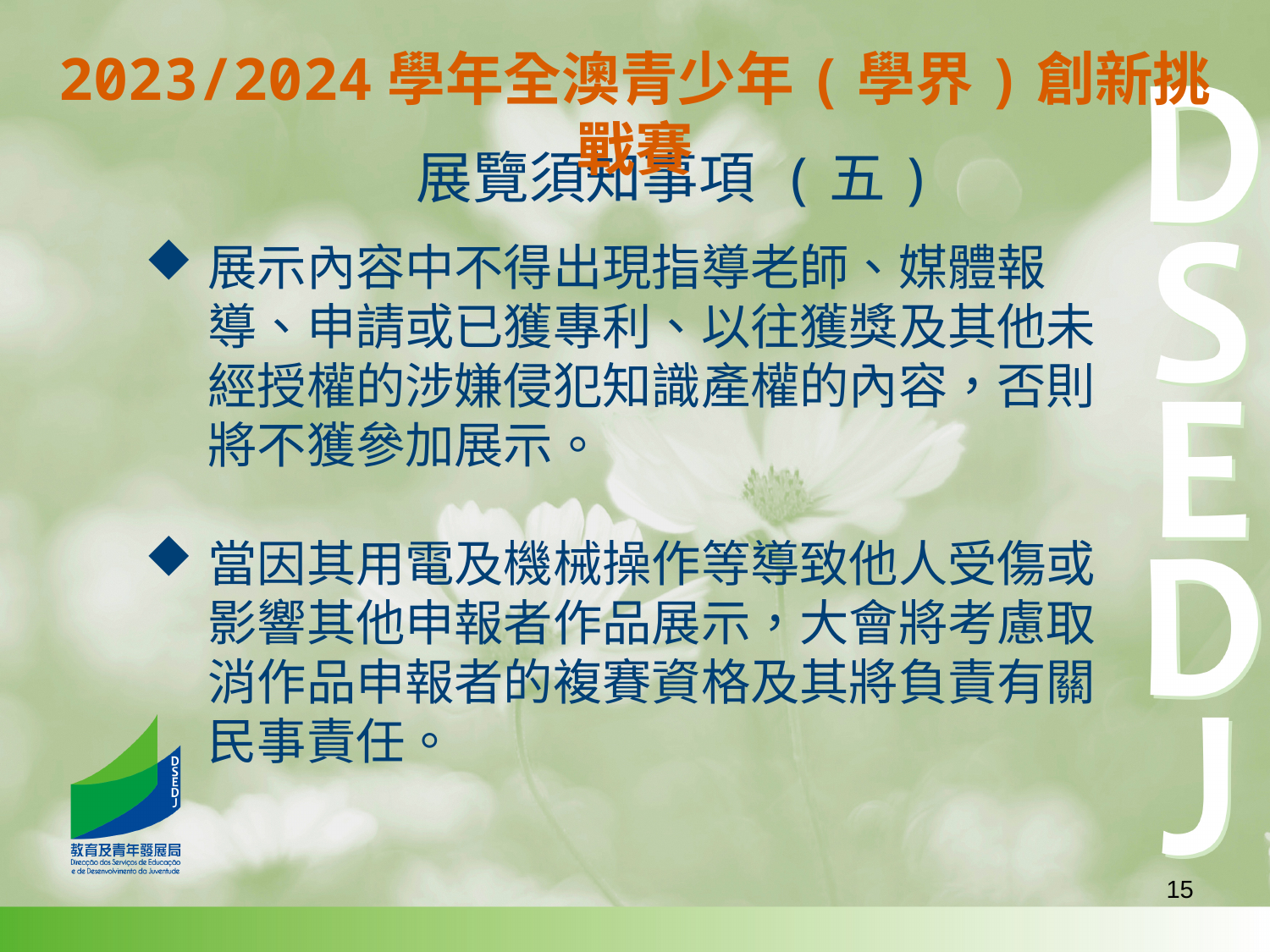

2023/2024學年全澳青少年(學界)創新挑戰賽
展覽須知事項 (五)
展示內容中不得出現指導老師、媒體報導、申請或已獲專利、以往獲獎及其他未經授權的涉嫌侵犯知識產權的內容，否則將不獲參加展示。

當因其用電及機械操作等導致他人受傷或影響其他申報者作品展示，大會將考慮取消作品申報者的複賽資格及其將負責有關民事責任。
15